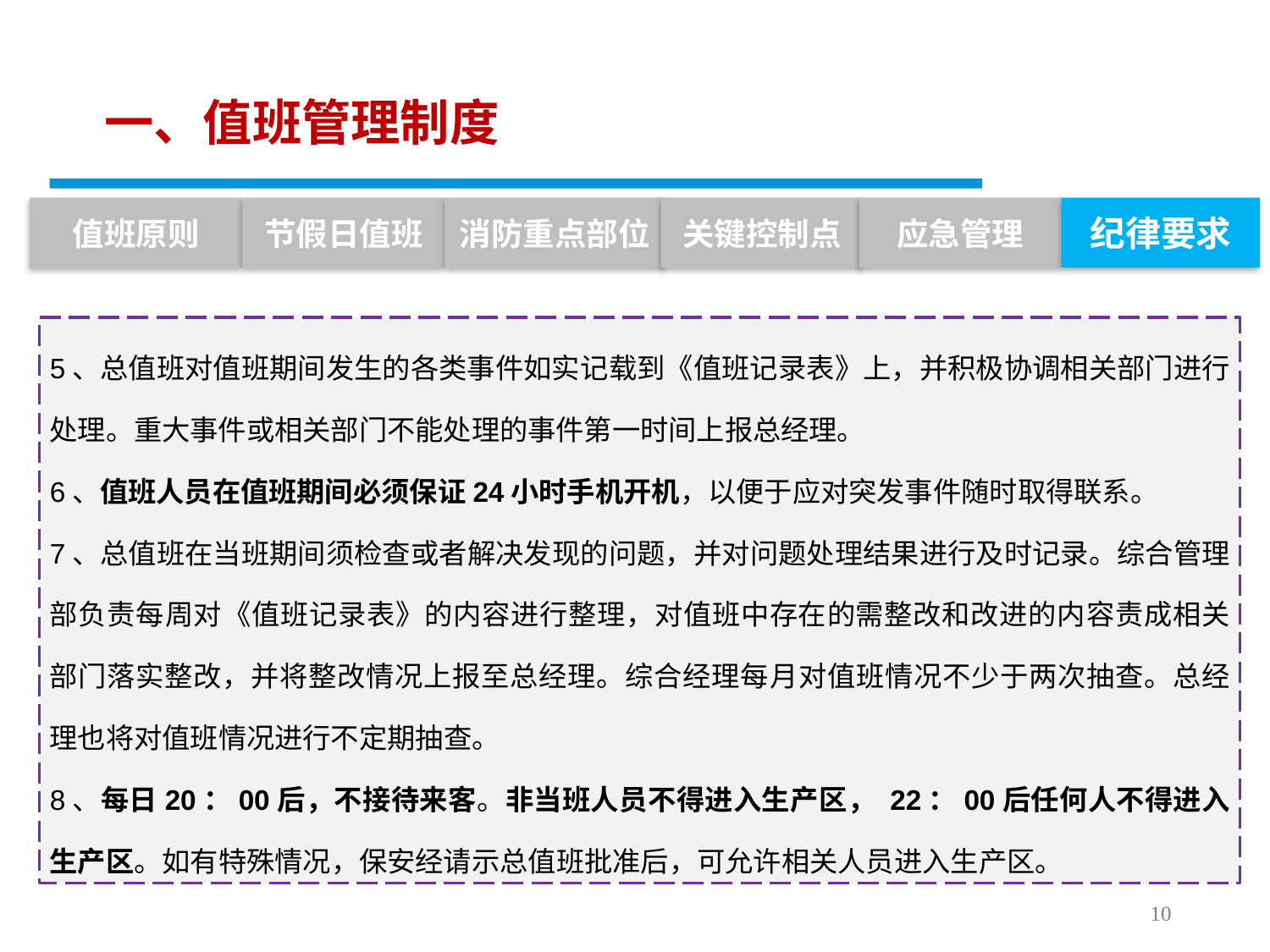

一、值班管理制度
值班原则
节假日值班
消防重点部位
关键控制点
应急管理
纪律要求
5、总值班对值班期间发生的各类事件如实记载到《值班记录表》上，并积极协调相关部门进行处理。重大事件或相关部门不能处理的事件第一时间上报总经理。
6、值班人员在值班期间必须保证24小时手机开机，以便于应对突发事件随时取得联系。
7、总值班在当班期间须检查或者解决发现的问题，并对问题处理结果进行及时记录。综合管理部负责每周对《值班记录表》的内容进行整理，对值班中存在的需整改和改进的内容责成相关部门落实整改，并将整改情况上报至总经理。综合经理每月对值班情况不少于两次抽查。总经理也将对值班情况进行不定期抽查。
8、每日20：00后，不接待来客。非当班人员不得进入生产区， 22：00后任何人不得进入生产区。如有特殊情况，保安经请示总值班批准后，可允许相关人员进入生产区。